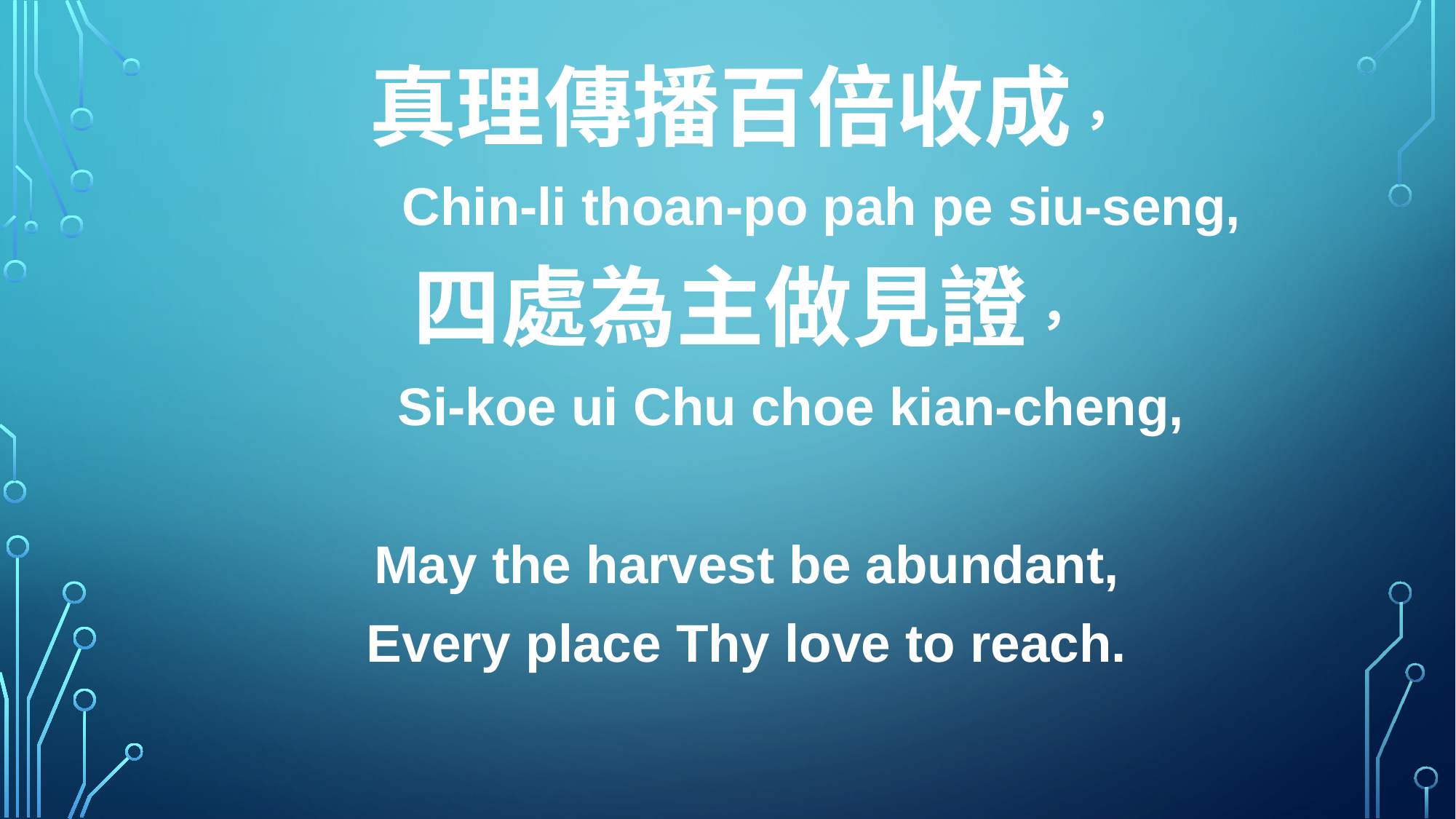

真理傳播百倍收成，
              Chin-li thoan-po pah pe siu-seng,
四處為主做見證，
      Si-koe ui Chu choe kian-cheng,

May the harvest be abundant,
Every place Thy love to reach.